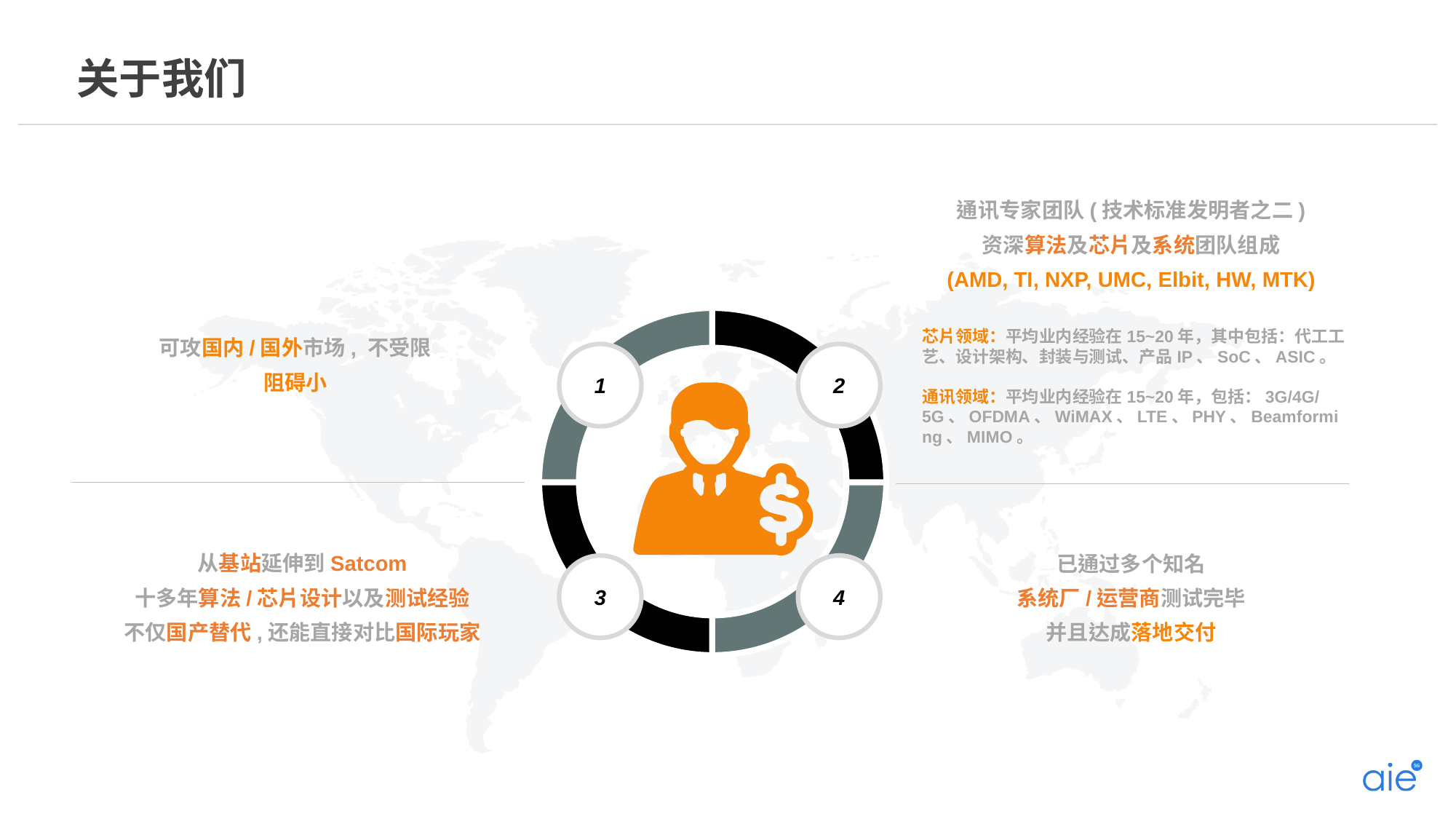

关于我们
通讯专家团队(技术标准发明者之二)
资深算法及芯片及系统团队组成
(AMD, TI, NXP, UMC, Elbit, HW, MTK)

1
2

3
4
芯片领域：平均业内经验在15~20年，其中包括：代工工艺、设计架构、封装与测试、产品IP、SoC、ASIC。

通讯领域：平均业内经验在15~20年，包括：3G/4G/5G、OFDMA、WiMAX、LTE、PHY、Beamforming、MIMO。

可攻国内/国外市场, 不受限
阻碍小

从基站延伸到Satcom
十多年算法/芯片设计以及测试经验
不仅国产替代,还能直接对比国际玩家
已通过多个知名
系统厂/运营商测试完毕
并且达成落地交付